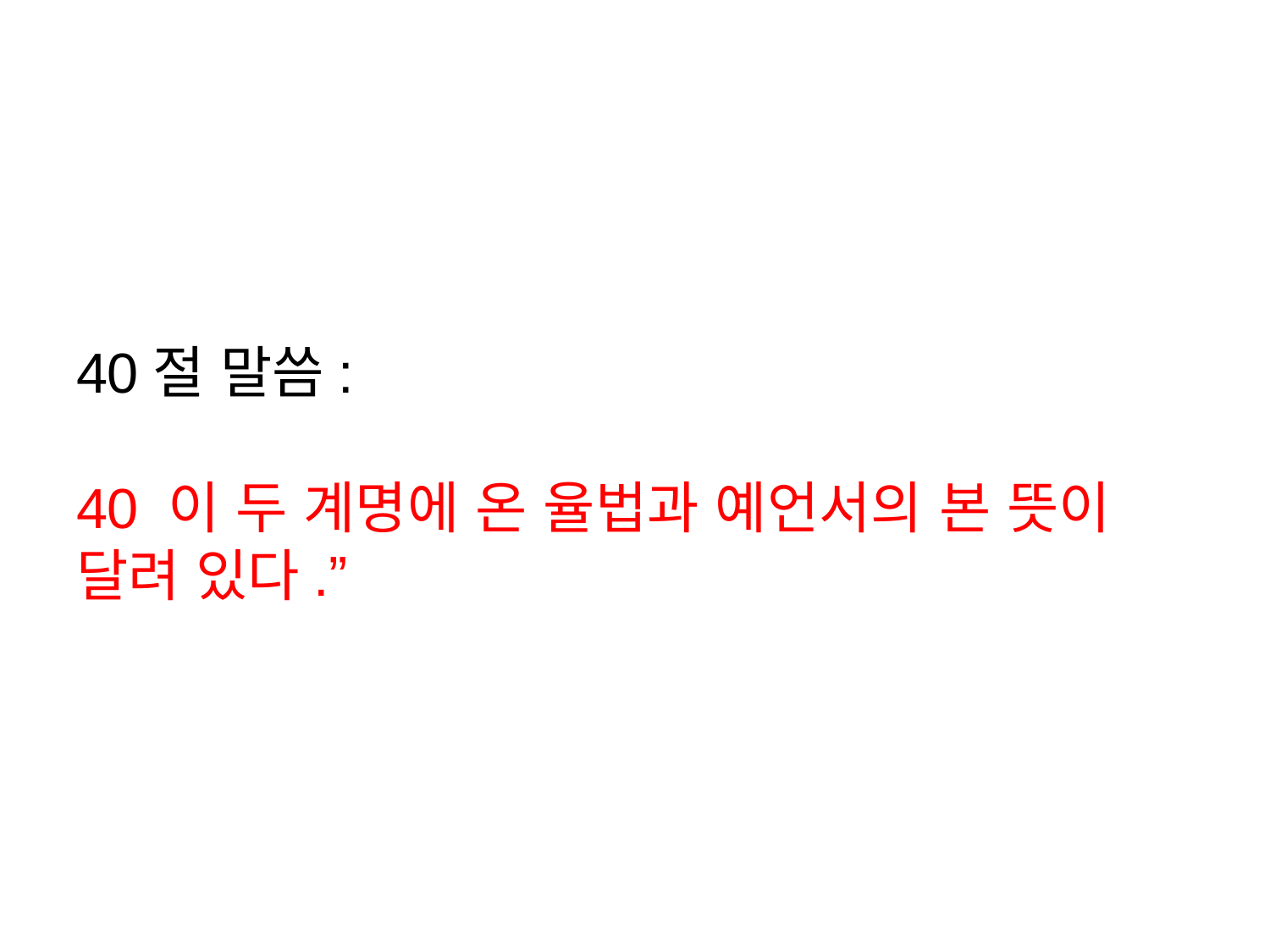

# 40절 말씀: 40 이 두 계명에 온 율법과 예언서의 본 뜻이 달려 있다.”